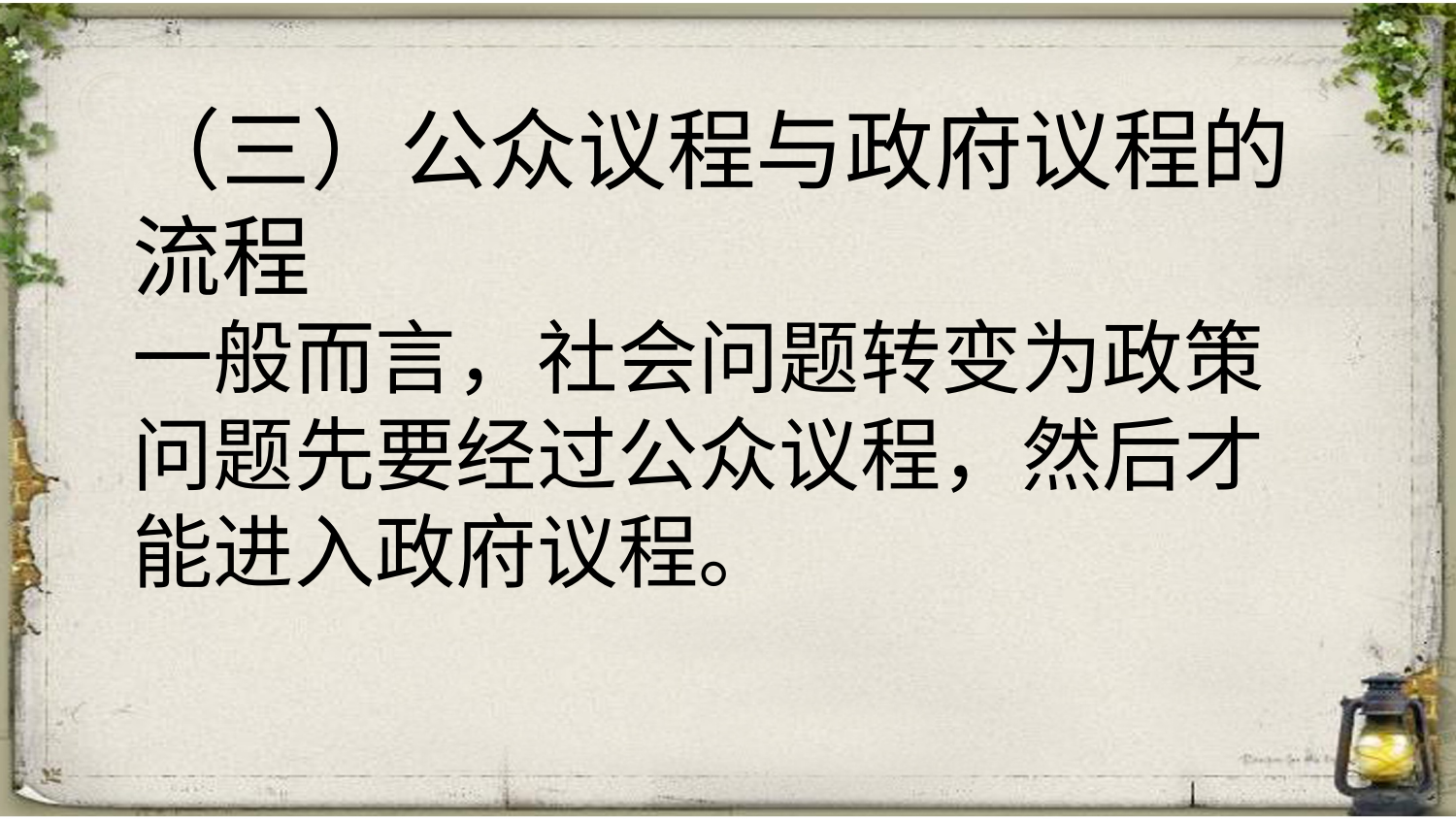

（三）公众议程与政府议程的流程
一般而言，社会问题转变为政策问题先要经过公众议程，然后才能进入政府议程。